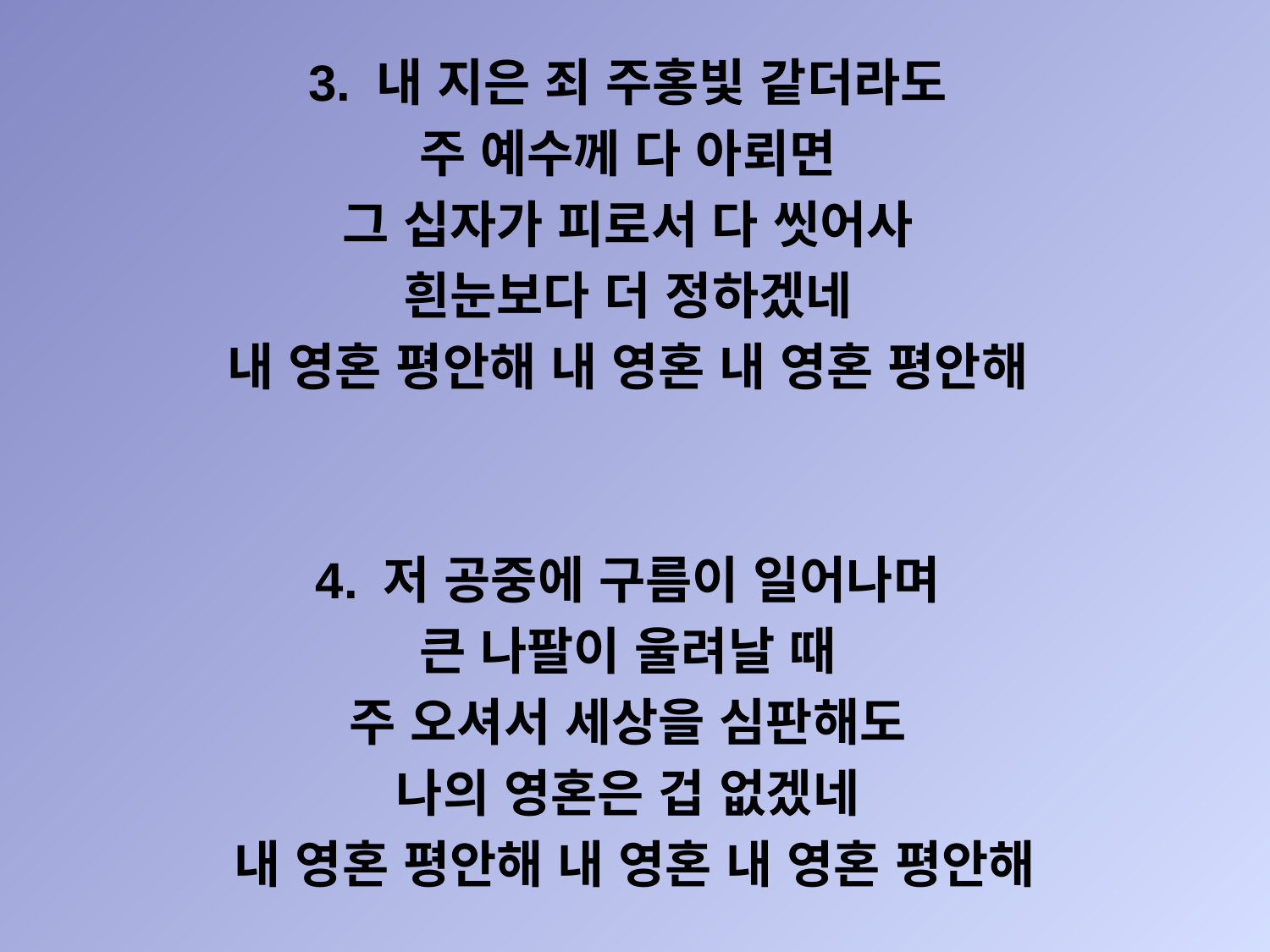

3. 내 지은 죄 주홍빛 같더라도
주 예수께 다 아뢰면
그 십자가 피로서 다 씻어사
흰눈보다 더 정하겠네
내 영혼 평안해 내 영혼 내 영혼 평안해

4. 저 공중에 구름이 일어나며
큰 나팔이 울려날 때
주 오셔서 세상을 심판해도
나의 영혼은 겁 없겠네
내 영혼 평안해 내 영혼 내 영혼 평안해